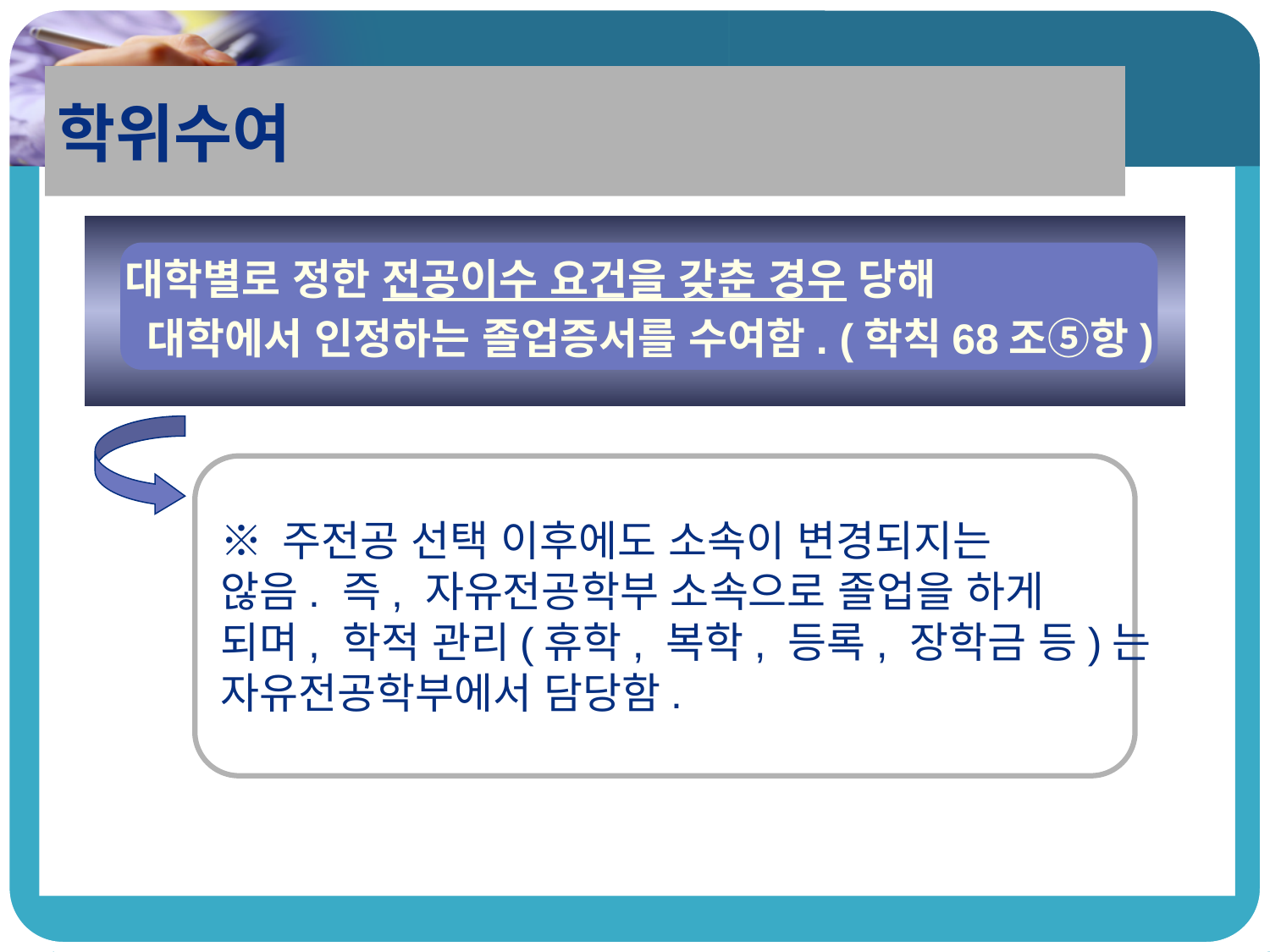

학위수여

대학별로 정한 전공이수 요건을 갖춘 경우 당해
 대학에서 인정하는 졸업증서를 수여함. (학칙68조⑤항)

※ 주전공 선택 이후에도 소속이 변경되지는
않음. 즉, 자유전공학부 소속으로 졸업을 하게
되며, 학적 관리(휴학, 복학, 등록, 장학금 등)는
자유전공학부에서 담당함.